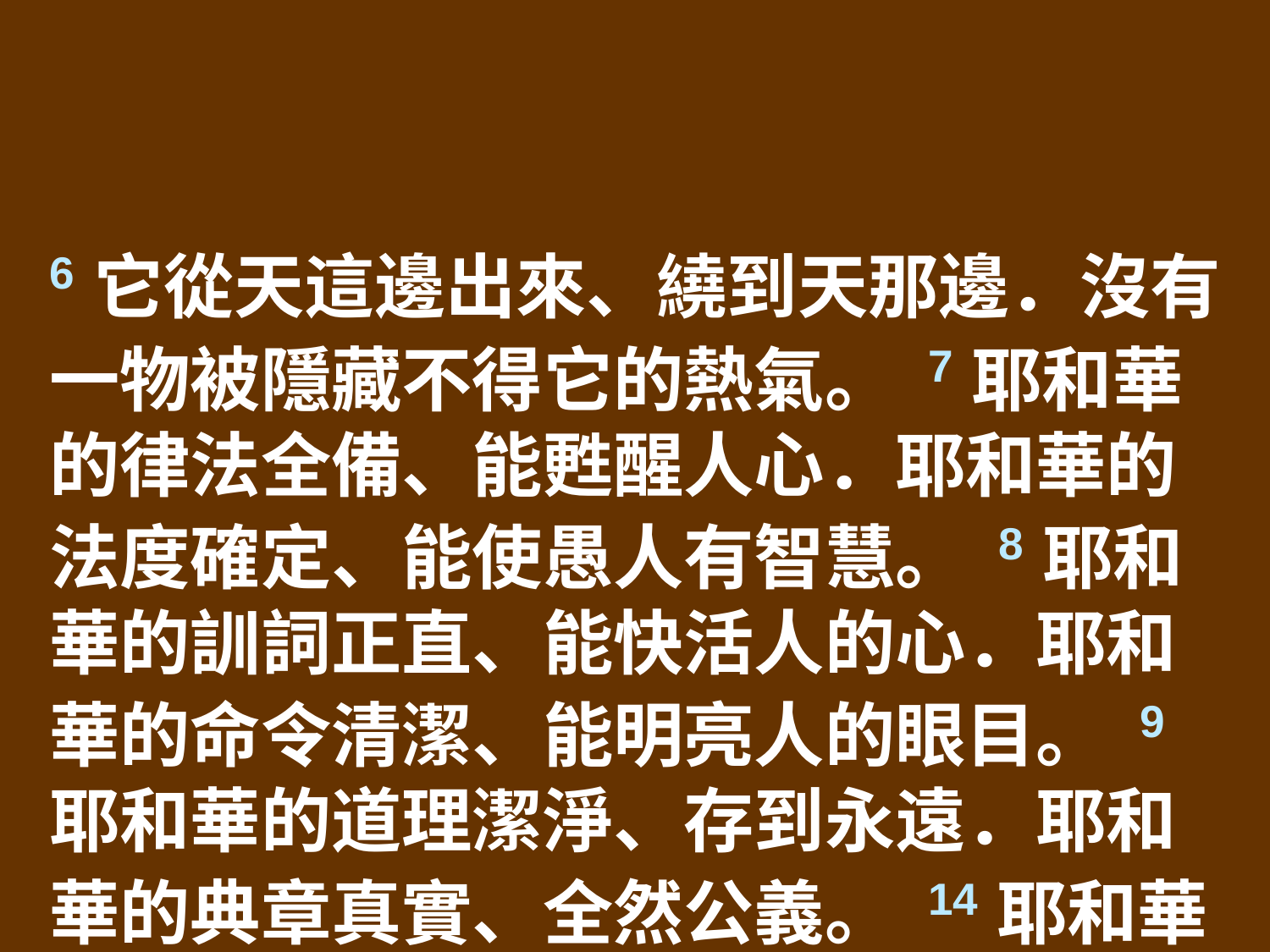

6它從天這邊出來、繞到天那邊．沒有一物被隱藏不得它的熱氣。 7耶和華的律法全備、能甦醒人心．耶和華的法度確定、能使愚人有智慧。 8耶和華的訓詞正直、能快活人的心．耶和華的命令清潔、能明亮人的眼目。 9耶和華的道理潔淨、存到永遠．耶和華的典章真實、全然公義。 14耶和華我的磐石、我的救贖主阿、願我口中的言語、心裏的意念、在你面前蒙悅納。